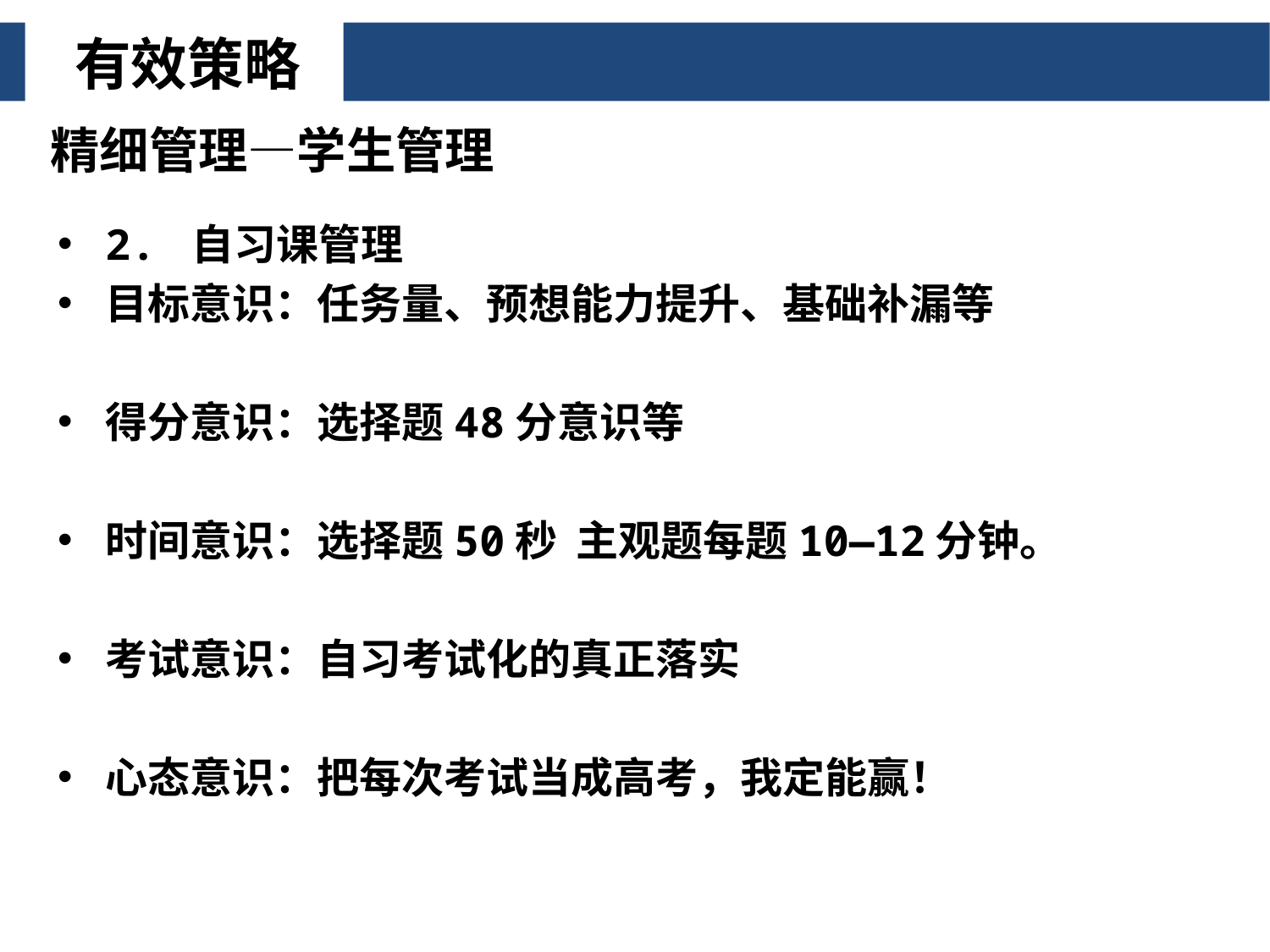

有效策略
精细管理—学生管理
2. 自习课管理
目标意识：任务量、预想能力提升、基础补漏等

得分意识：选择题48分意识等

时间意识：选择题50秒  主观题每题10—12分钟。

考试意识：自习考试化的真正落实

心态意识：把每次考试当成高考，我定能赢！